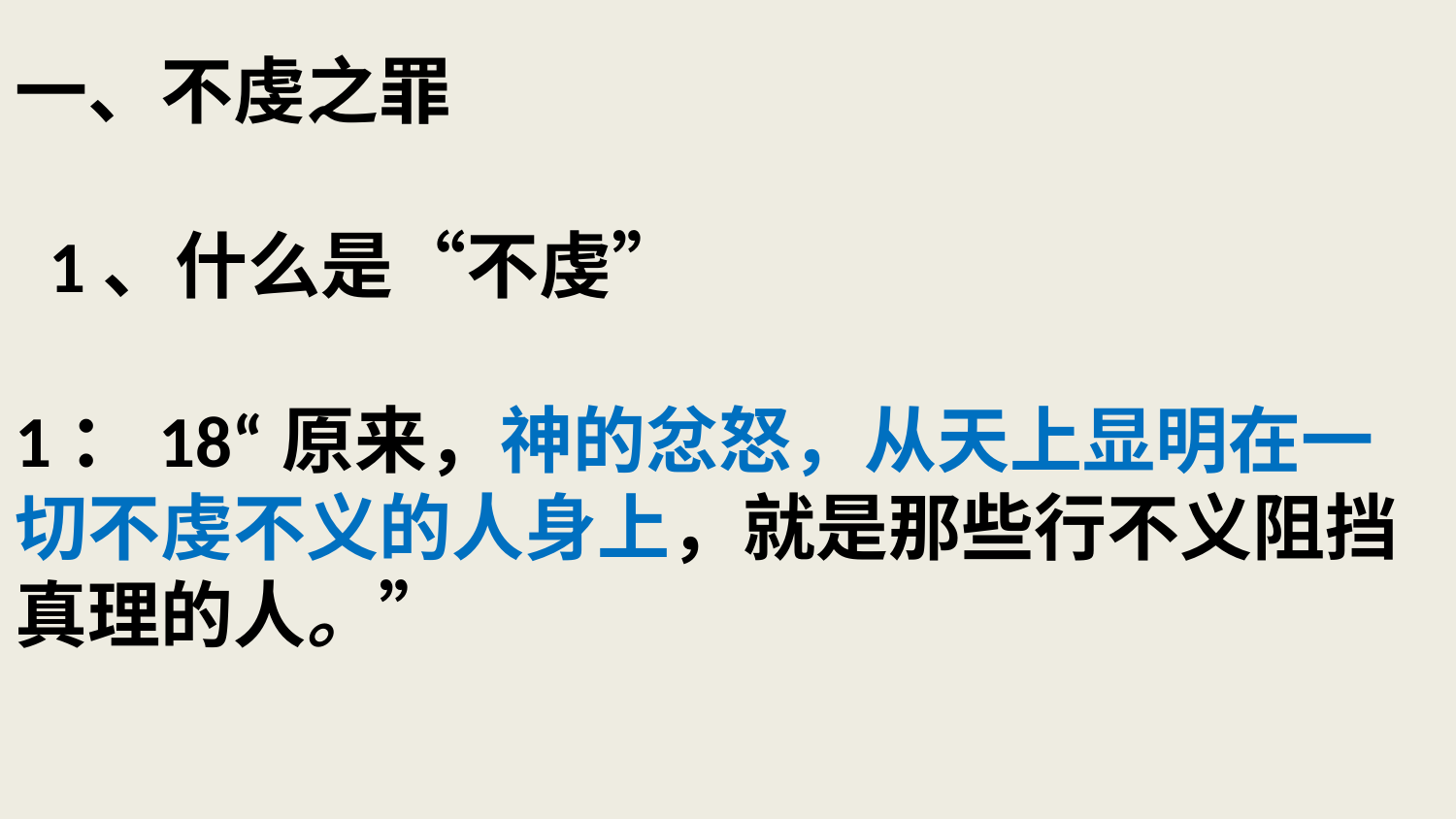

# 一、不虔之罪 1、什么是“不虔” 1：18“原来，神的忿怒，从天上显明在一切不虔不义的人身上，就是那些行不义阻挡真理的人。”